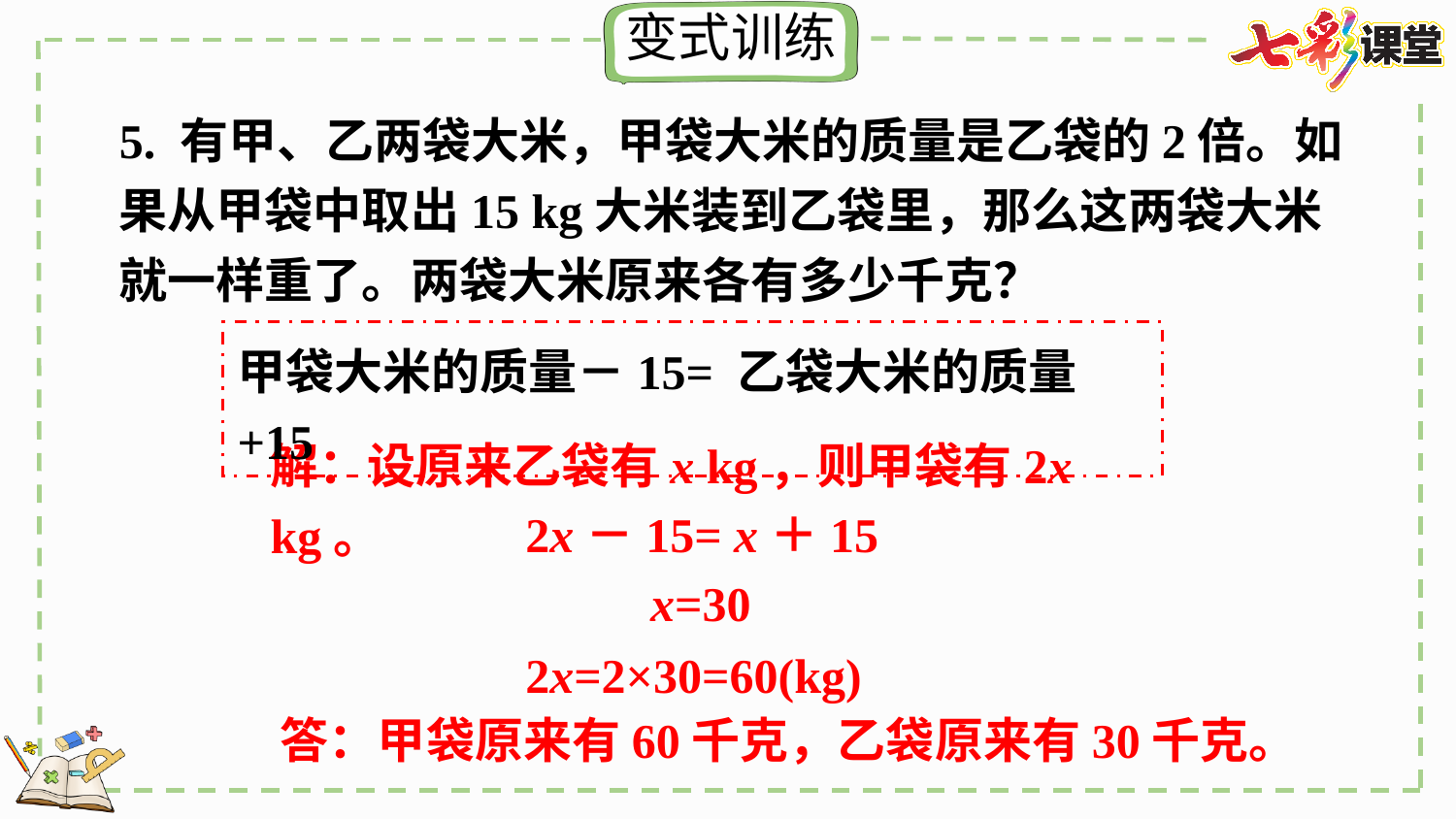

5. 有甲、乙两袋大米，甲袋大米的质量是乙袋的2倍。如果从甲袋中取出15 kg大米装到乙袋里，那么这两袋大米就一样重了。两袋大米原来各有多少千克？
甲袋大米的质量－15= 乙袋大米的质量+15
解：设原来乙袋有x kg，则甲袋有2x kg。
2x－15= x＋15
x=30
2x=2×30=60(kg)
答：甲袋原来有60千克，乙袋原来有30千克。